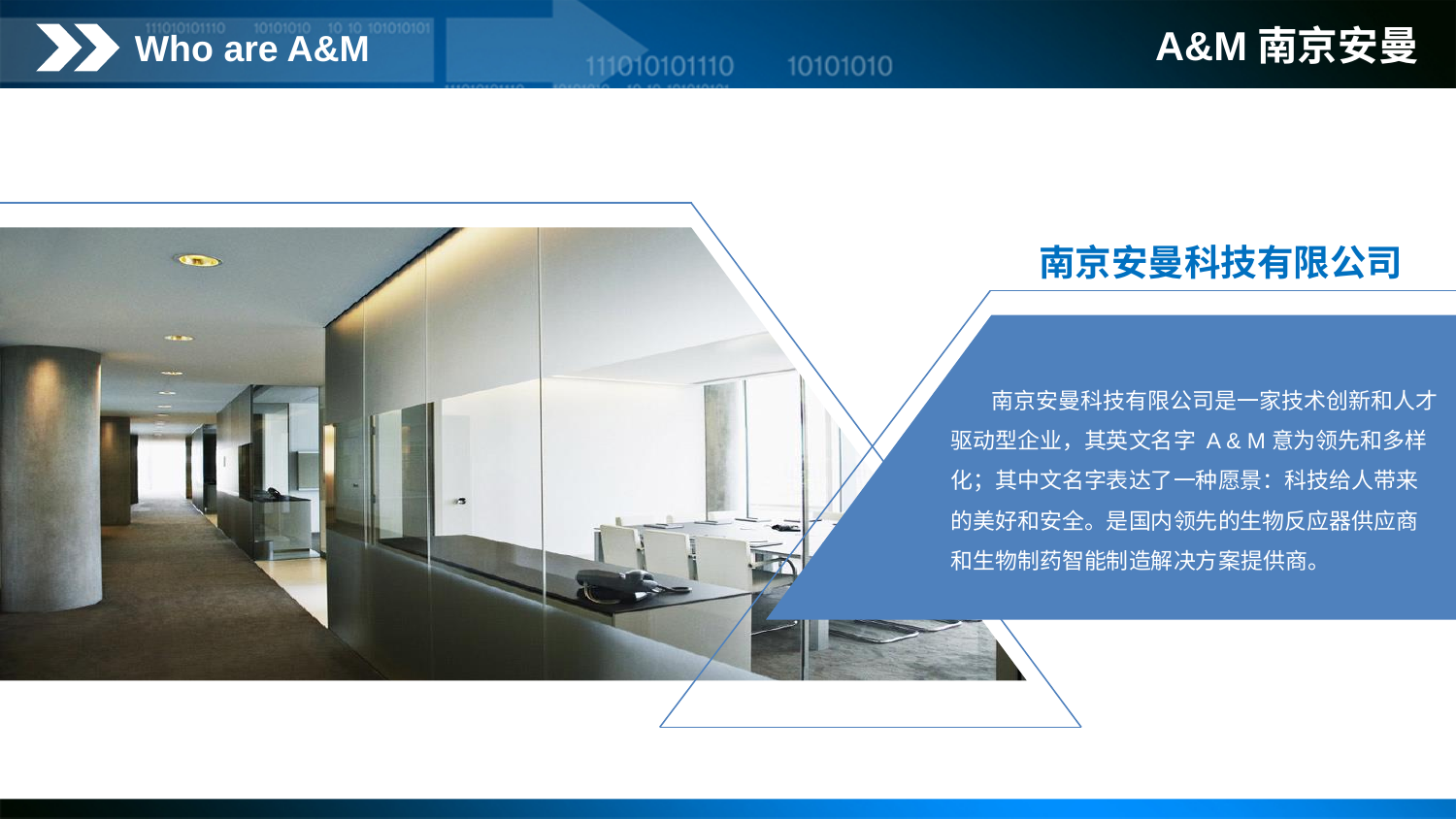

A&M南京安曼
Who are A&M

南京安曼科技有限公司

       南京安曼科技有限公司是一家技术创新和人才驱动型企业，其英文名字 A & M意为领先和多样化；其中文名字表达了一种愿景：科技给人带来的美好和安全。是国内领先的生物反应器供应商和生物制药智能制造解决方案提供商。